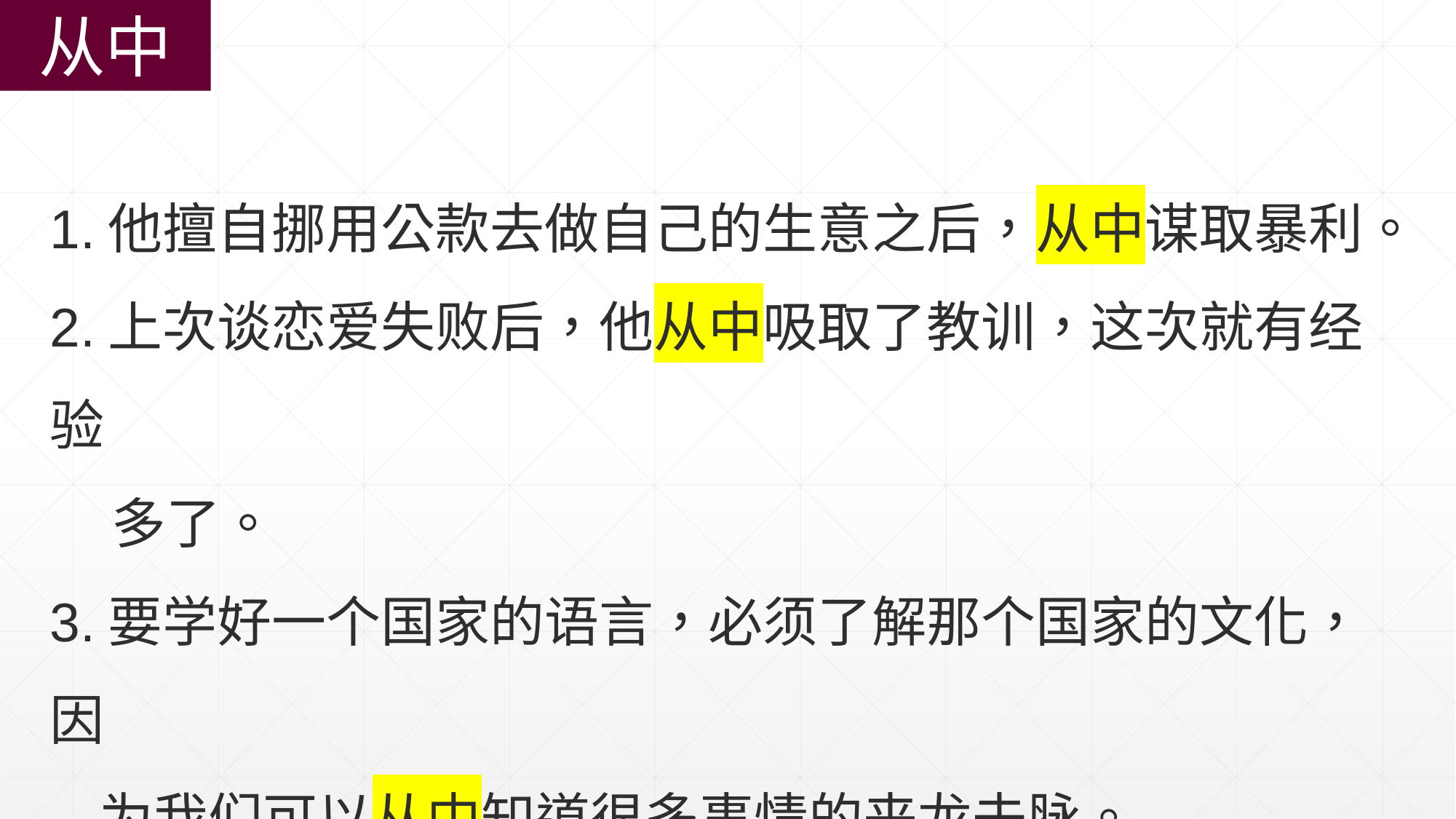

从中
1.他擅自挪用公款去做自己的生意之后，从中谋取暴利。
2.上次谈恋爱失败后，他从中吸取了教训，这次就有经验
    多了。
3.要学好一个国家的语言，必须了解那个国家的文化，因
   为我们可以从中知道很多事情的来龙去脉。